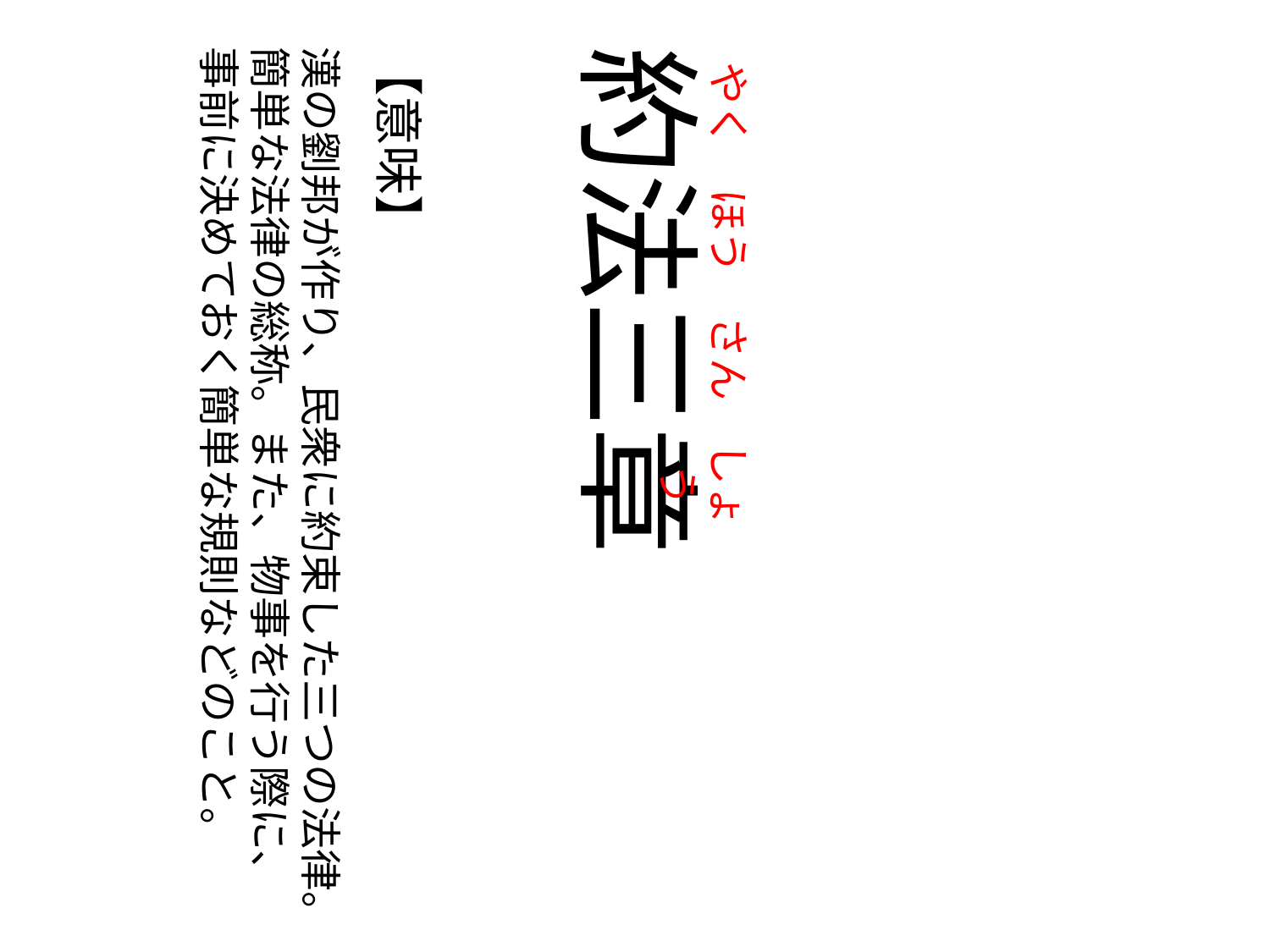

やく
の
ほう
の
さん
の
しょう
漢の劉邦が作り、民衆に約束した三つの法律。
簡単な法律の総称。また、物事を行う際に、
事前に決めておく簡単な規則などのこと。
【意味】
約法三章